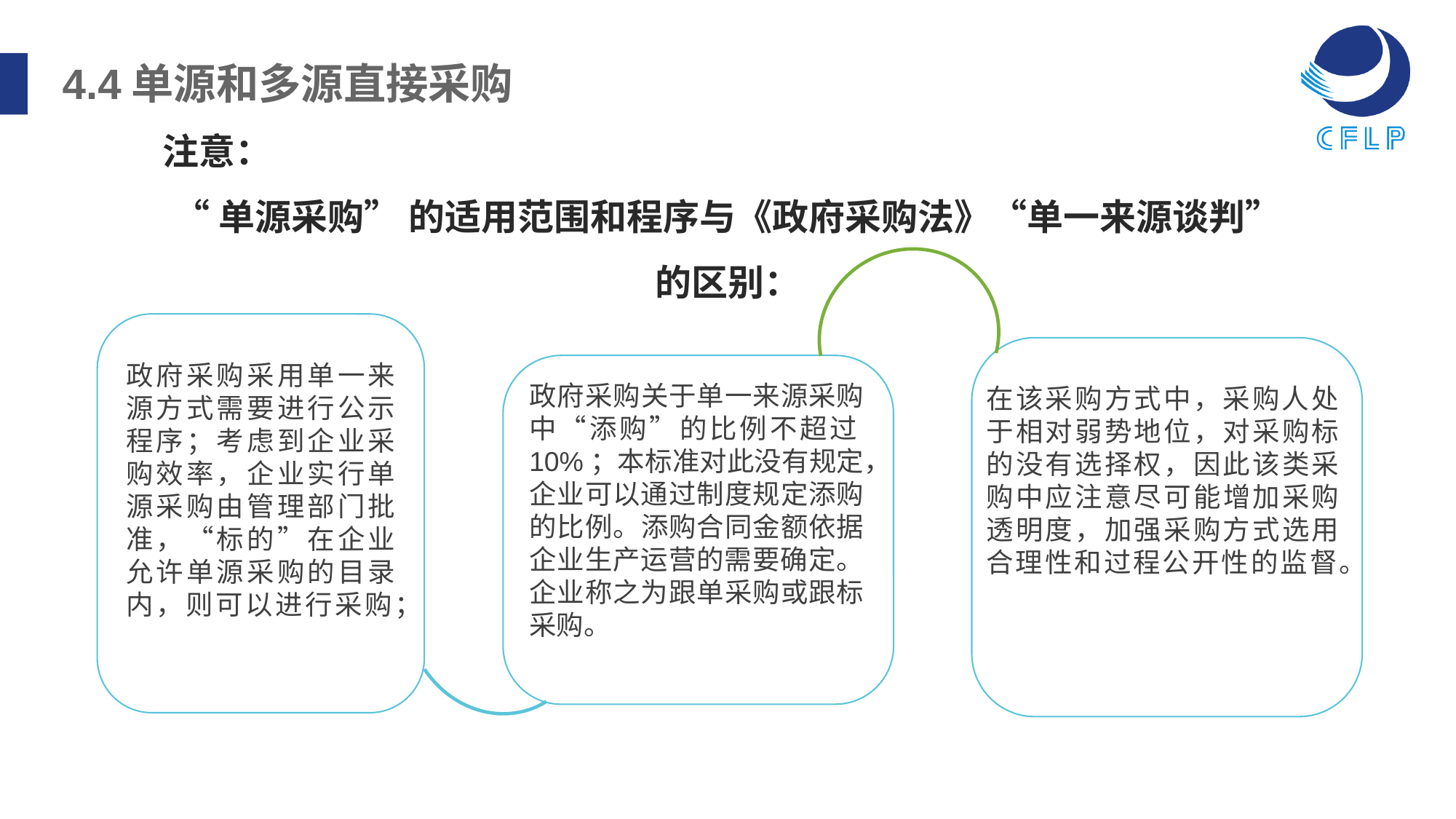

4.4单源和多源直接采购

注意：
“单源采购” 的适用范围和程序与《政府采购法》“单一来源谈判” 的区别：

政府采购采用单一来源方式需要进行公示程序；考虑到企业采购效率，企业实行单源采购由管理部门批准，“标的”在企业允许单源采购的目录内，则可以进行采购；

在该采购方式中，采购人处于相对弱势地位，对采购标的没有选择权，因此该类采购中应注意尽可能增加采购透明度，加强采购方式选用合理性和过程公开性的监督。

政府采购关于单一来源采购中“添购”的比例不超过10%；本标准对此没有规定，企业可以通过制度规定添购的比例。添购合同金额依据企业生产运营的需要确定。企业称之为跟单采购或跟标采购。